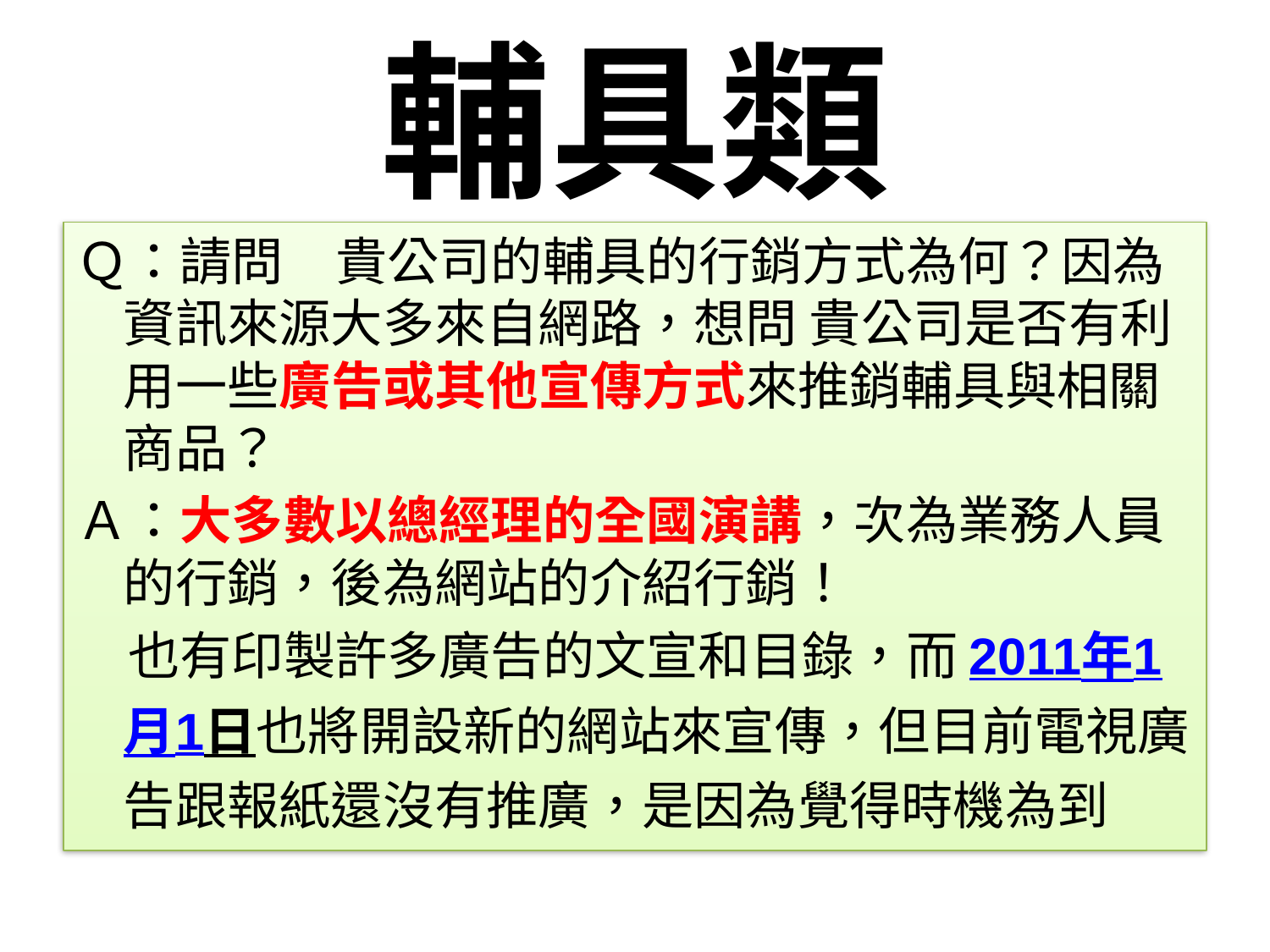

# 輔具類
Ｑ：請問　貴公司的輔具的行銷方式為何？因為資訊來源大多來自網路，想問 貴公司是否有利用一些廣告或其他宣傳方式來推銷輔具與相關商品？
Ａ：大多數以總經理的全國演講，次為業務人員的行銷，後為網站的介紹行銷！
　也有印製許多廣告的文宣和目錄，而2011年1月1日也將開設新的網站來宣傳，但目前電視廣告跟報紙還沒有推廣，是因為覺得時機為到